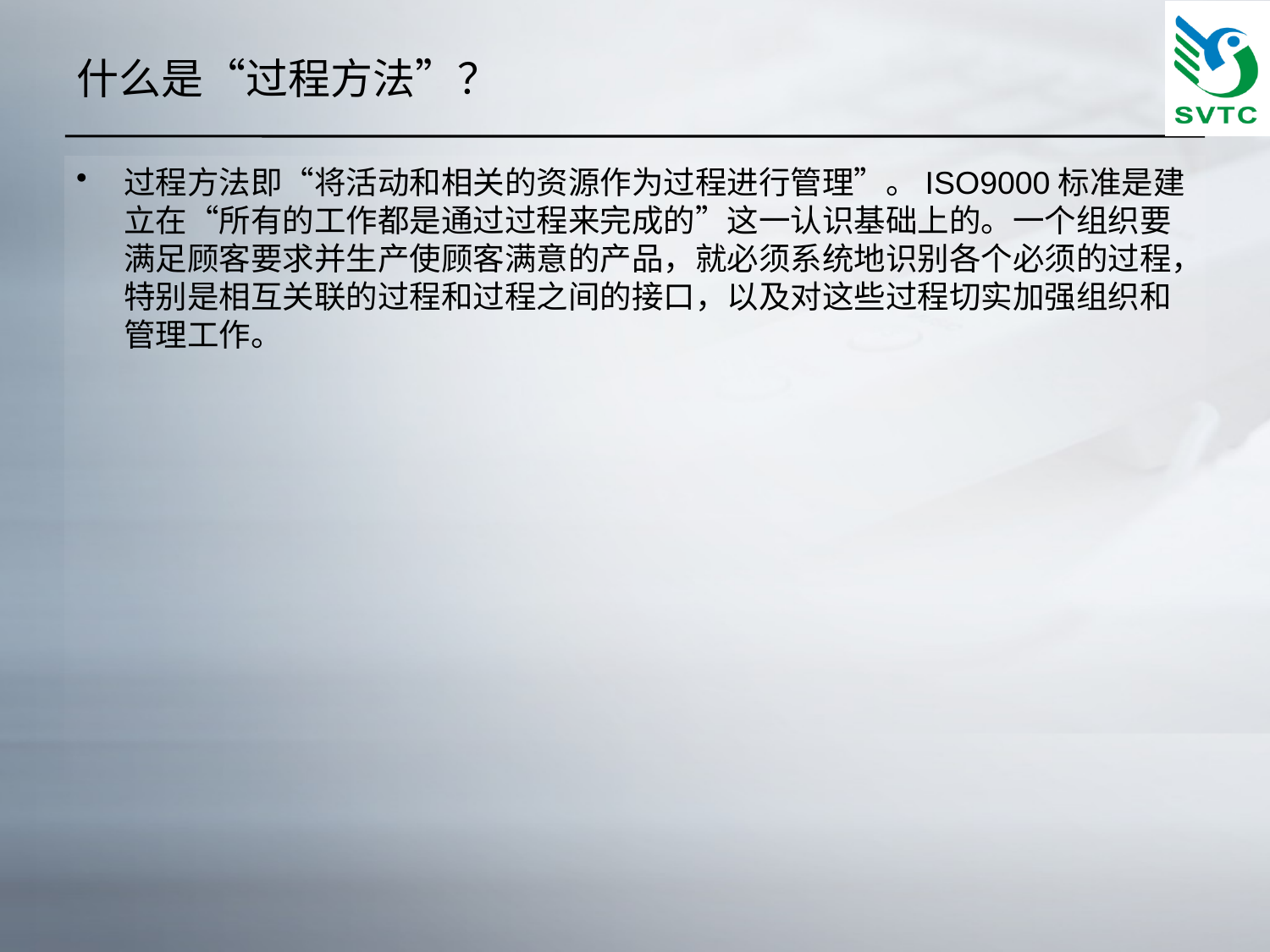

# 什么是“过程方法”？
过程方法即“将活动和相关的资源作为过程进行管理”。ISO9000标准是建立在“所有的工作都是通过过程来完成的”这一认识基础上的。一个组织要满足顾客要求并生产使顾客满意的产品，就必须系统地识别各个必须的过程，特别是相互关联的过程和过程之间的接口，以及对这些过程切实加强组织和管理工作。